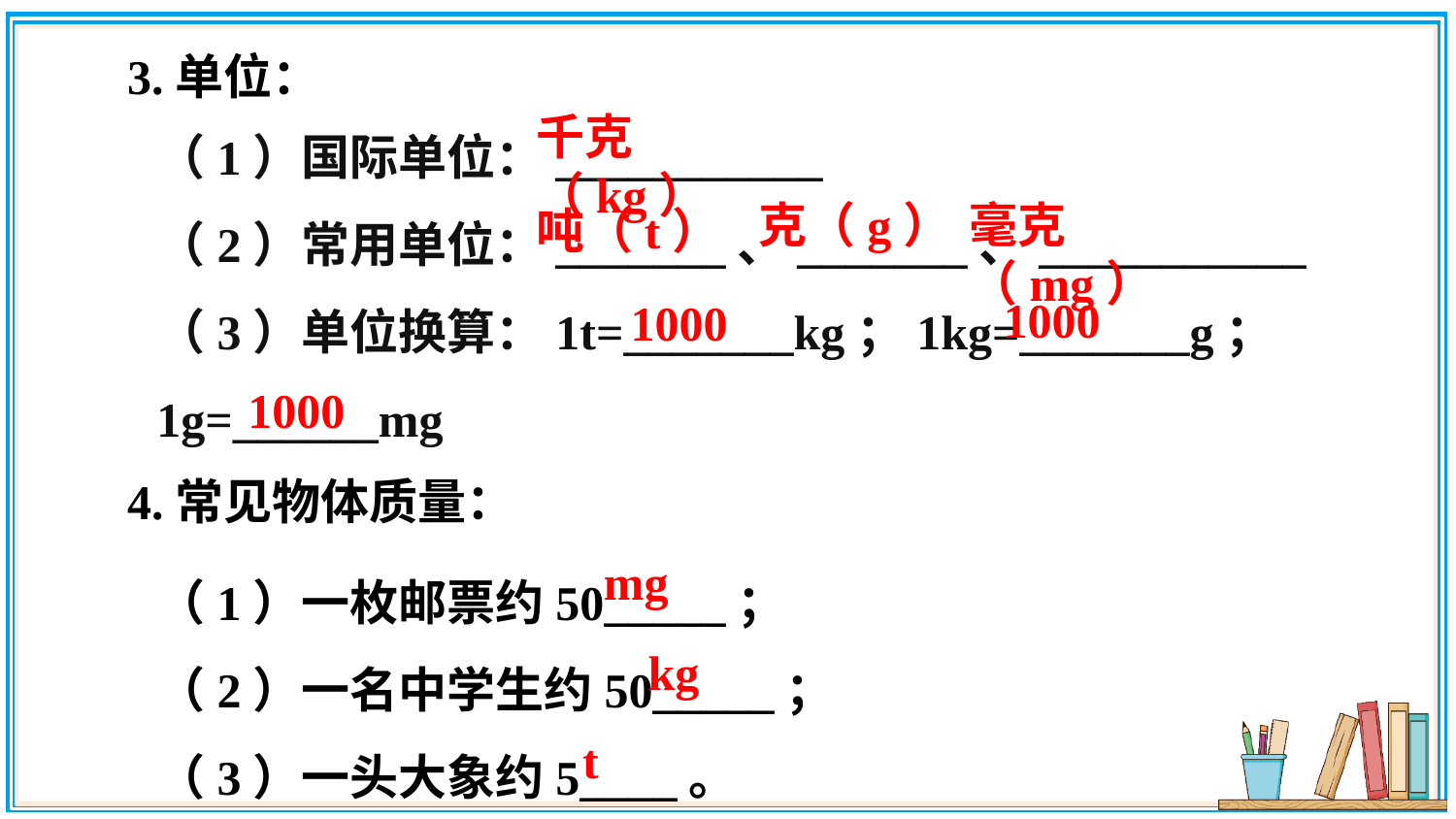

3.单位：
（1）国际单位：___________
（2）常用单位：_______、_______、___________
（3）单位换算：1t=_______kg；1kg=_______g；1g=______mg
千克（kg）
克（g）
毫克（mg）
吨（t）
1000
1000
1000
4.常见物体质量：
（1）一枚邮票约50_____；
（2）一名中学生约50_____；
（3）一头大象约5____。
mg
kg
t